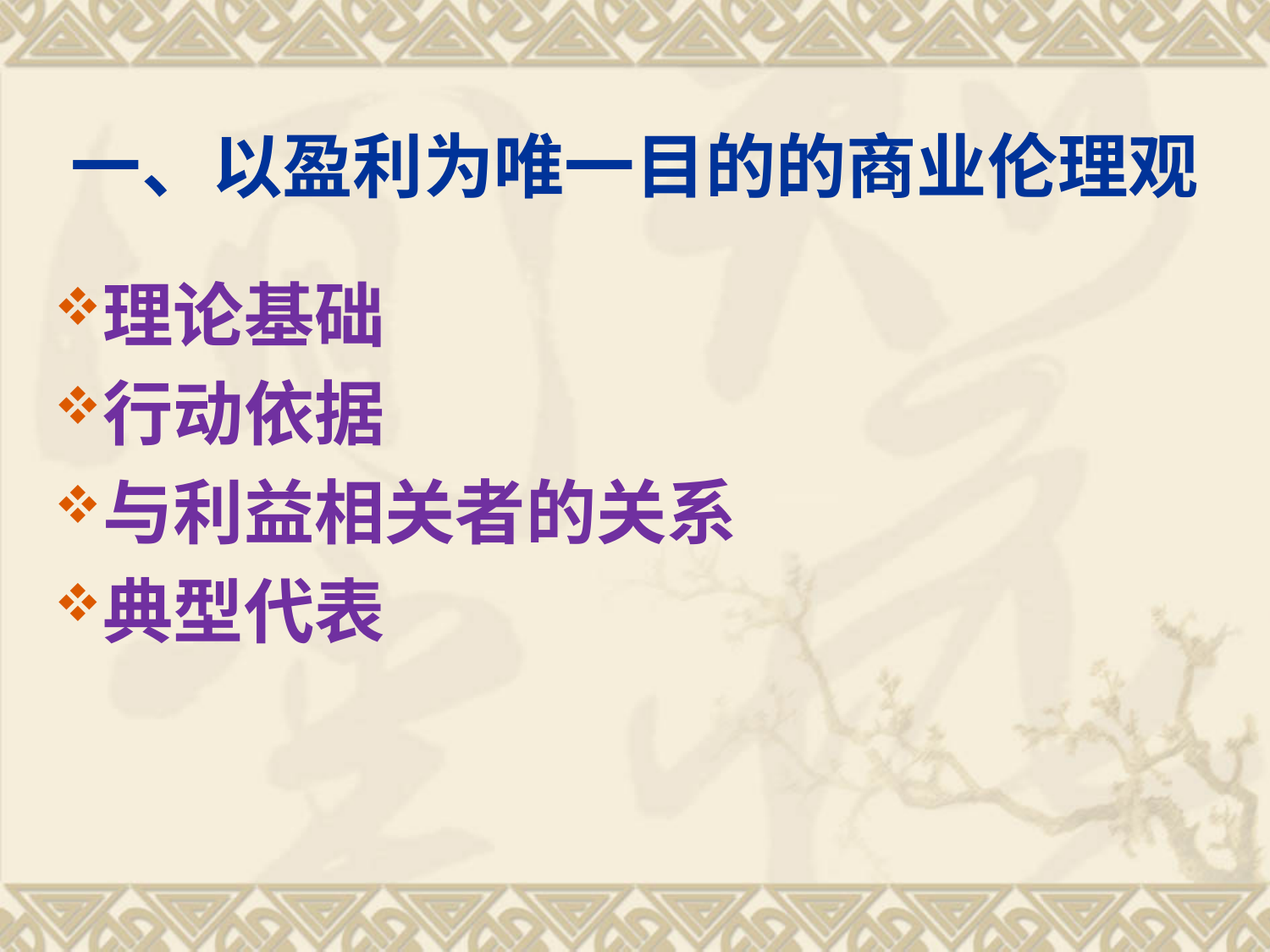

一、以盈利为唯一目的的商业伦理观
理论基础
行动依据
与利益相关者的关系
典型代表